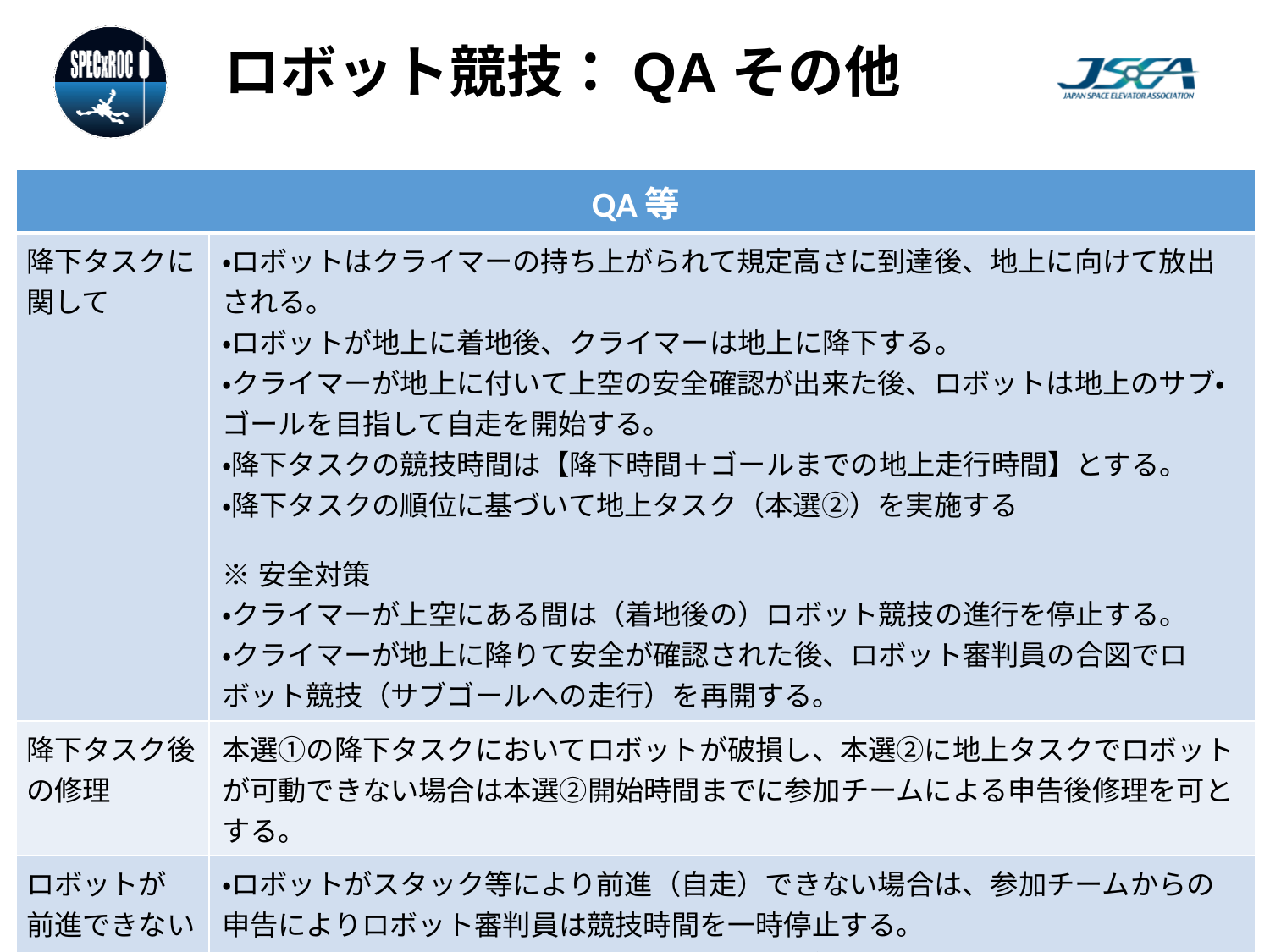

# ロボット競技：QAその他
| QA等 |  |
| --- | --- |
| 降下タスクに関して | ・ロボットはクライマーの持ち上がられて規定高さに到達後、地上に向けて放出される。 ・ロボットが地上に着地後、クライマーは地上に降下する。 ・クライマーが地上に付いて上空の安全確認が出来た後、ロボットは地上のサブ・ゴールを目指して自走を開始する。 ・降下タスクの競技時間は【降下時間＋ゴールまでの地上走行時間】とする。 ・降下タスクの順位に基づいて地上タスク（本選②）を実施する   ※安全対策 ・クライマーが上空にある間は（着地後の）ロボット競技の進行を停止する。 ・クライマーが地上に降りて安全が確認された後、ロボット審判員の合図でロボット競技（サブゴールへの走行）を再開する。 |
| 降下タスク後の修理 | 本選①の降下タスクにおいてロボットが破損し、本選②に地上タスクでロボットが可動できない場合は本選②開始時間までに参加チームによる申告後修理を可とする。 |
| ロボットが 前進できない場合 | ・ロボットがスタック等により前進（自走）できない場合は、参加チームからの申告によりロボット審判員は競技時間を一時停止する。 ・ロボット審判員の指示のもとに参加チーム員が競技コースに入って所定の距離だけロボットを動かくことが出来る。 ・参加チームによりロボットが移動させられた距離に応じて競技後に時間加算する。 ・（仮）前進できないロボットを30cmする毎に3分の時間加算を行う。 |